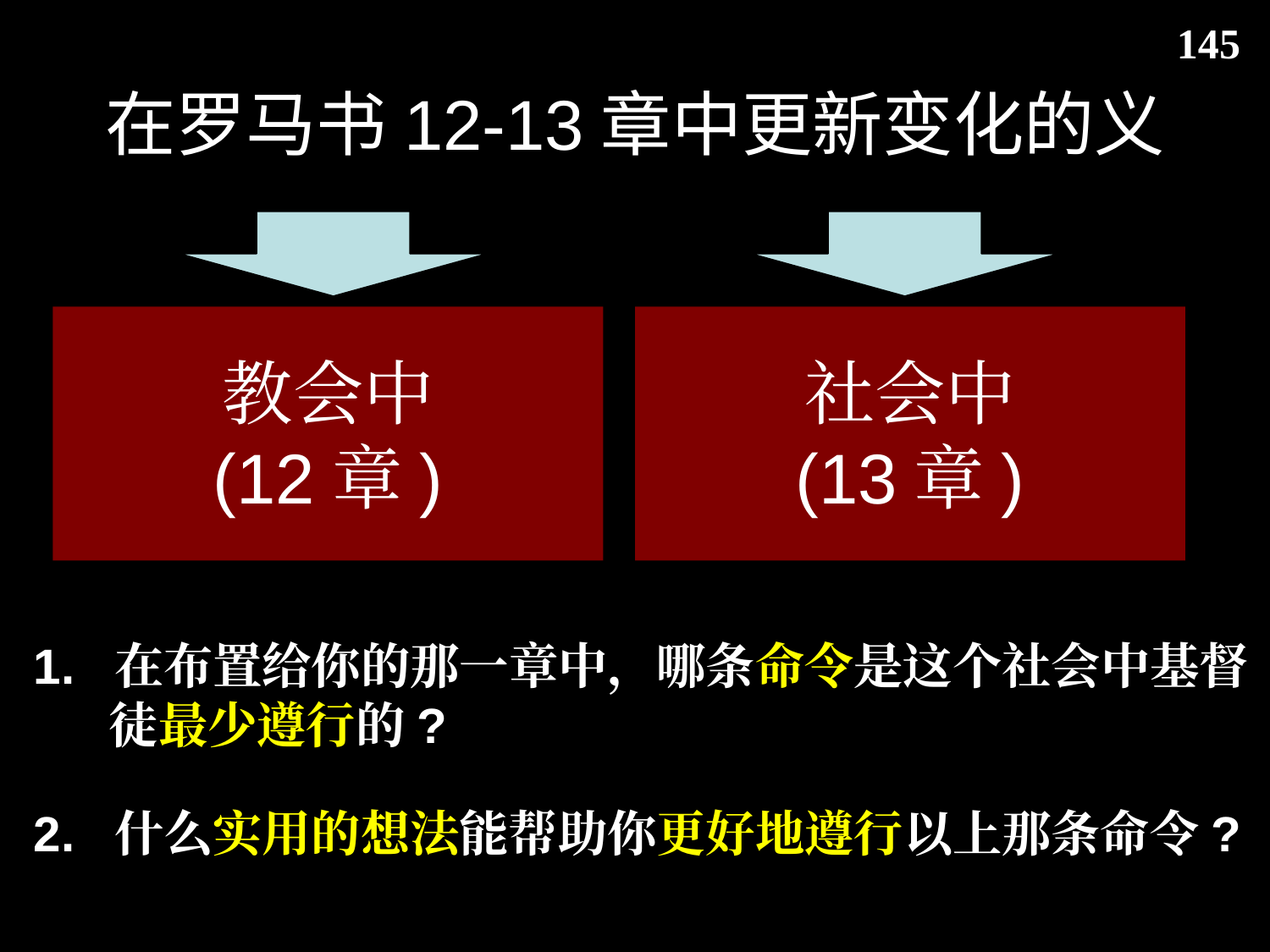

145
# 在罗马书12-13章中更新变化的义

教会中
(12章)
社会中
(13章)
1.  在布置给你的那一章中，哪条命令是这个社会中基督徒最少遵行的?
2.  什么实用的想法能帮助你更好地遵行以上那条命令?